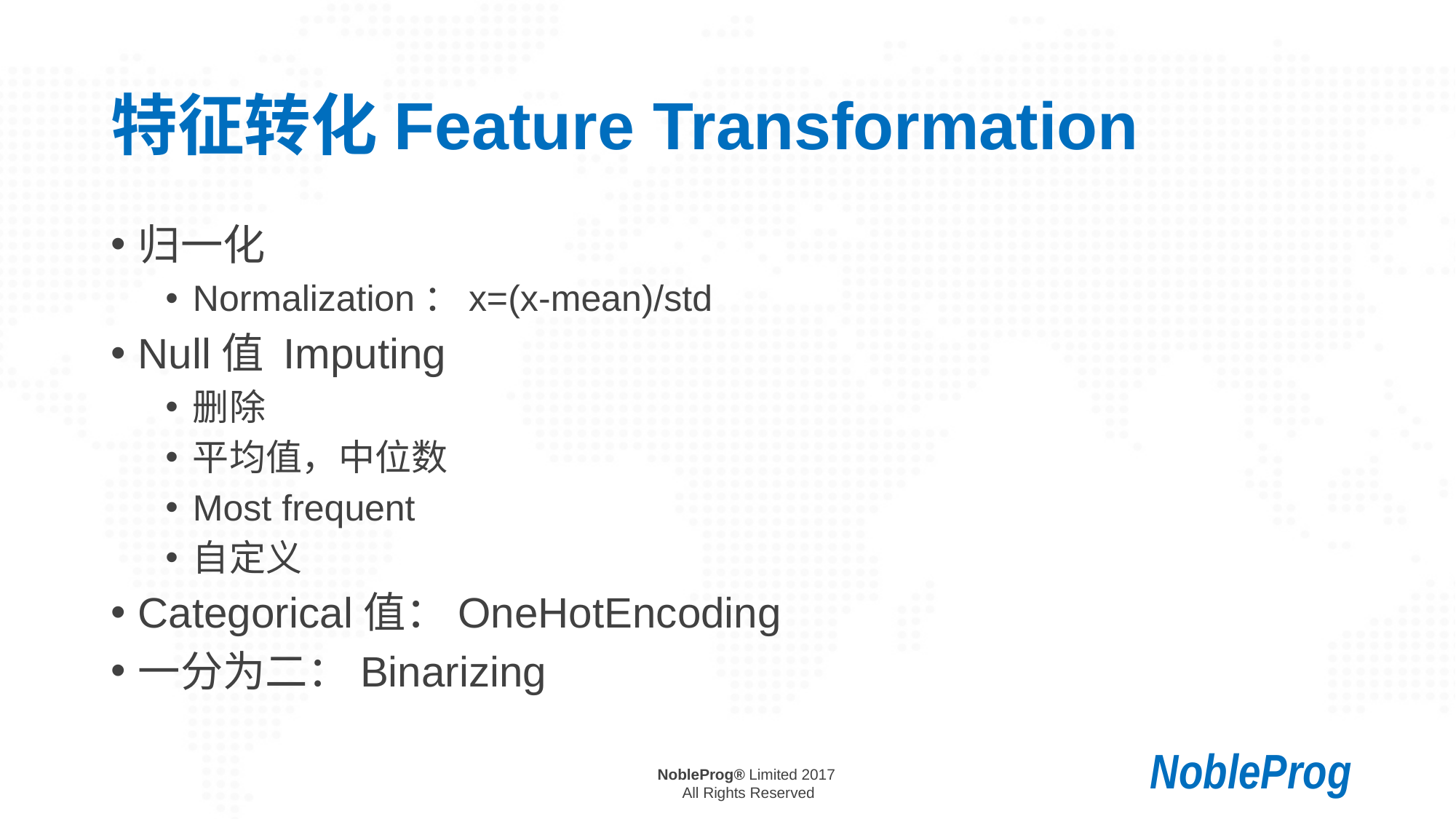

# 特征转化Feature Transformation
归一化
Normalization：x=(x-mean)/std
Null值 Imputing
删除
平均值，中位数
Most frequent
自定义
Categorical值：OneHotEncoding
一分为二：Binarizing